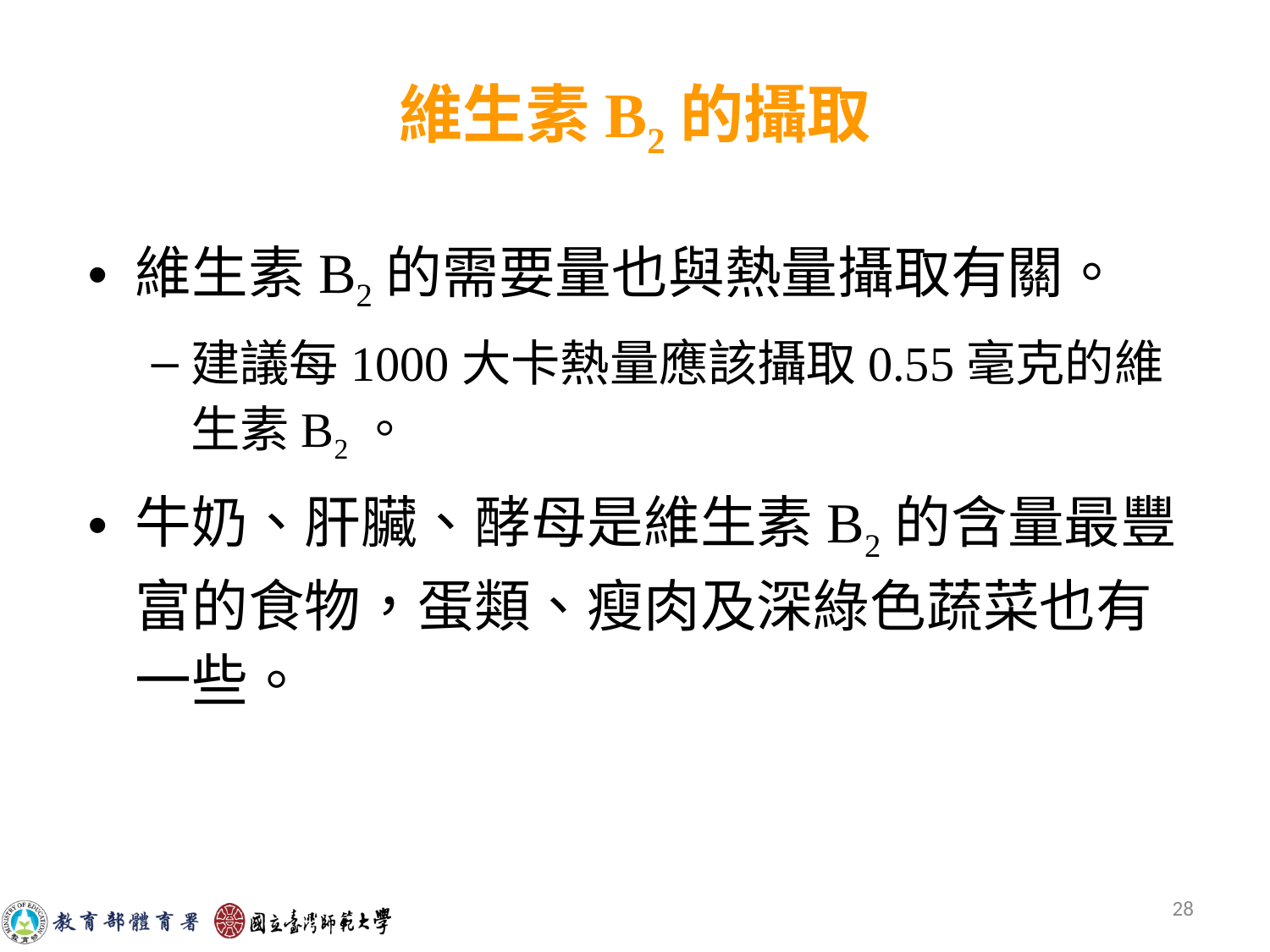

# 維生素B2的攝取
維生素B2的需要量也與熱量攝取有關。
建議每1000大卡熱量應該攝取0.55毫克的維生素B2。
牛奶、肝臟、酵母是維生素B2的含量最豐富的食物，蛋類、瘦肉及深綠色蔬菜也有一些。
28